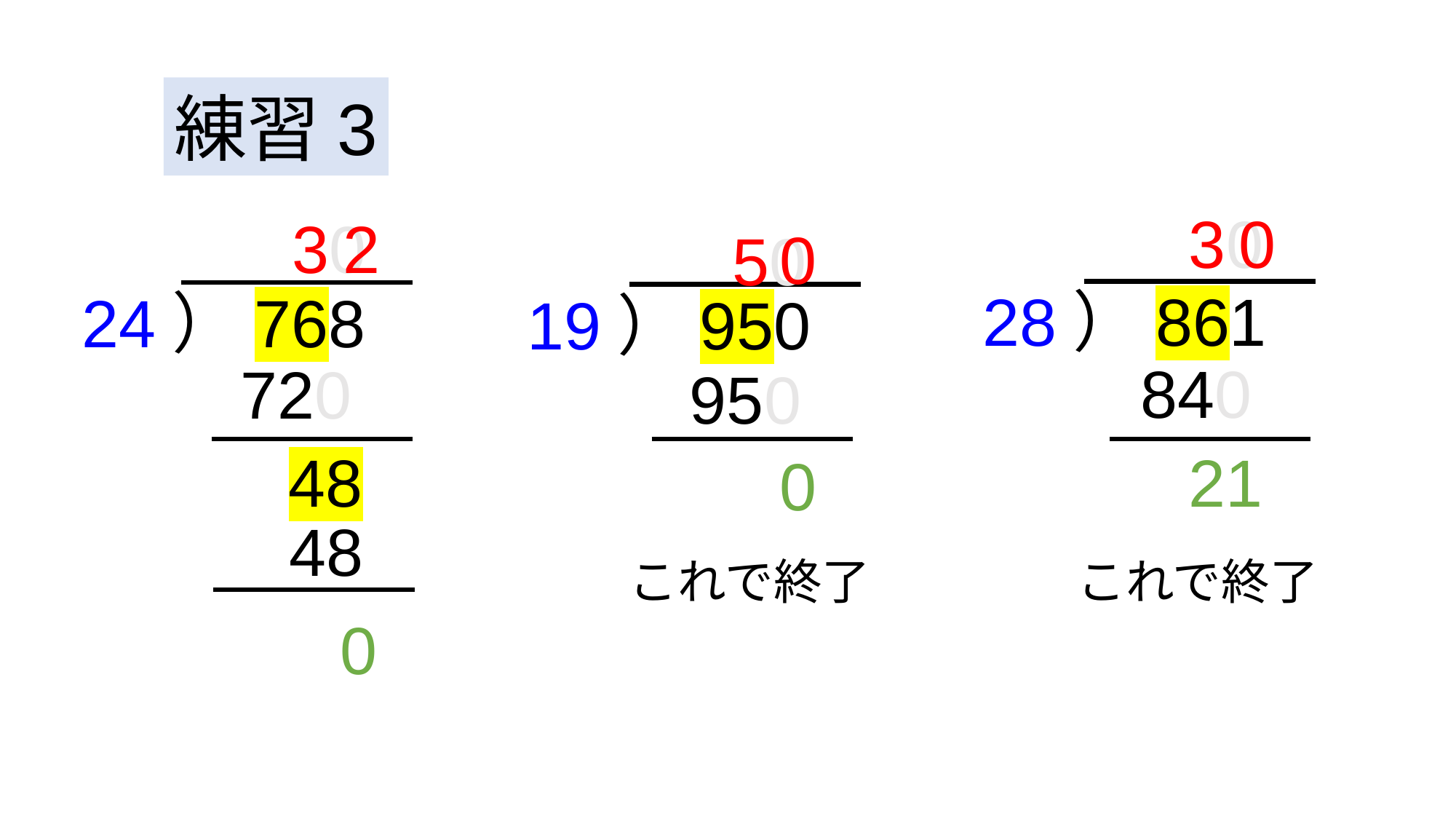

練習3
0
50
30
0
30
2
28）861
24）768
19）950
840
720
950
21
48
0
48
これで終了
これで終了
0